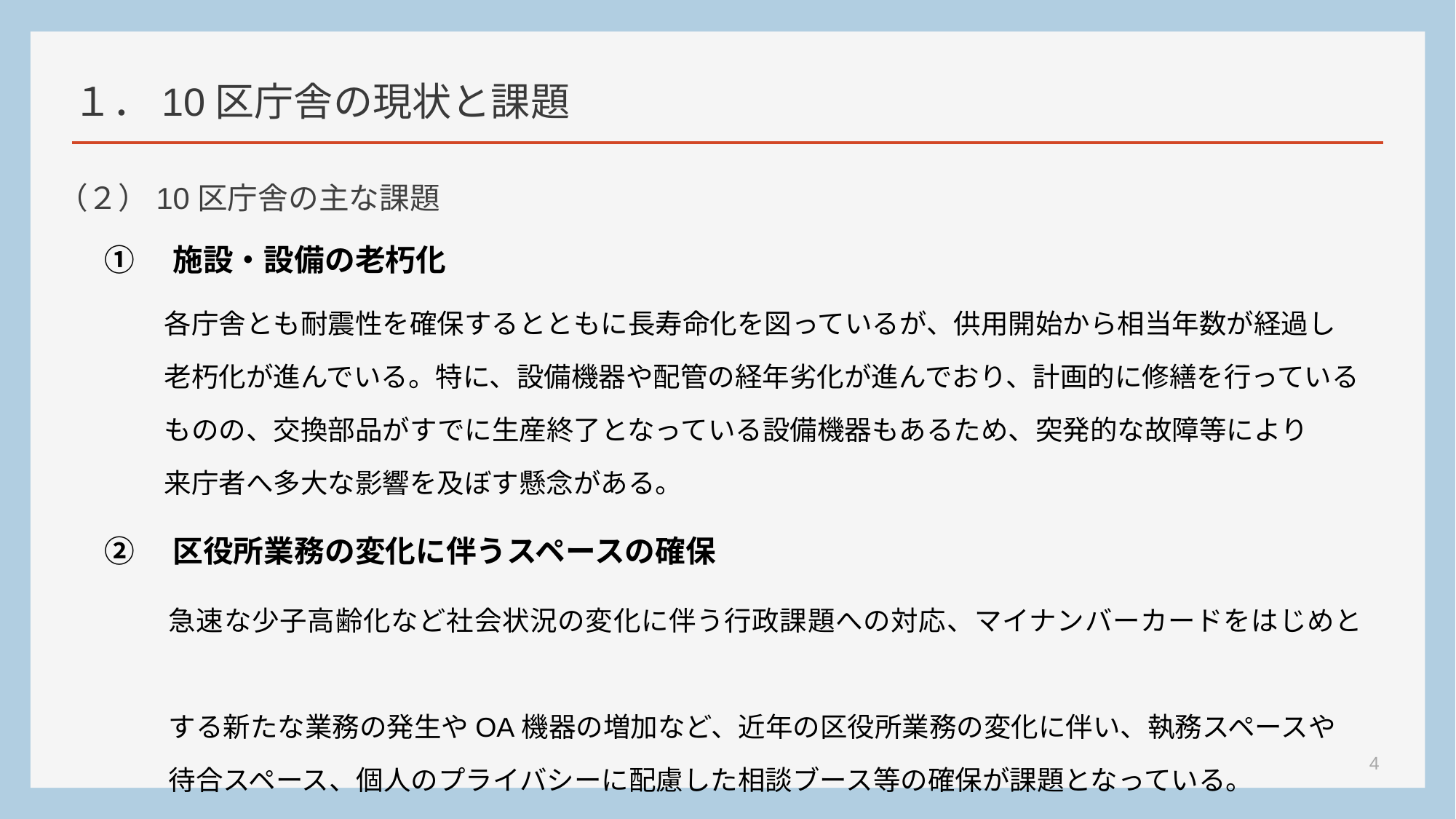

# １．10区庁舎の現状と課題
（２）10区庁舎の主な課題
①　施設・設備の老朽化
　各庁舎とも耐震性を確保するとともに長寿命化を図っているが、供用開始から相当年数が経過し
　老朽化が進んでいる。特に、設備機器や配管の経年劣化が進んでおり、計画的に修繕を行っている
　ものの、交換部品がすでに生産終了となっている設備機器もあるため、突発的な故障等により
　来庁者へ多大な影響を及ぼす懸念がある。
②　区役所業務の変化に伴うスペースの確保
急速な少子高齢化など社会状況の変化に伴う行政課題への対応、マイナンバーカードをはじめと
する新たな業務の発生やOA機器の増加など、近年の区役所業務の変化に伴い、執務スペースや
待合スペース、個人のプライバシーに配慮した相談ブース等の確保が課題となっている。
4